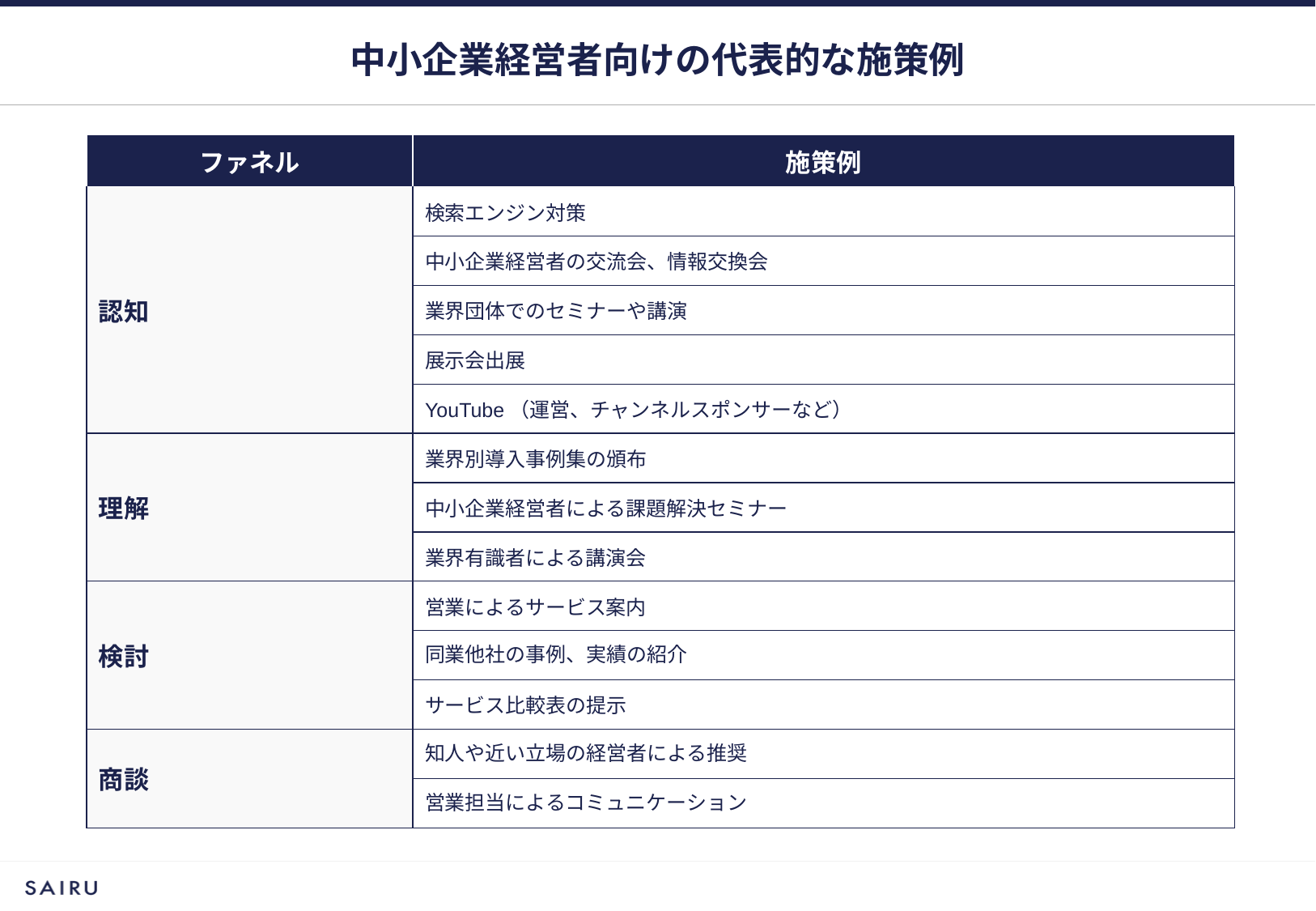

# 中小企業経営者向けの代表的な施策例
| ファネル | 施策例 |
| --- | --- |
| 認知 | 検索エンジン対策 |
|  | 中小企業経営者の交流会、情報交換会 |
|  | 業界団体でのセミナーや講演 |
|  | 展示会出展 |
|  | YouTube（運営、チャンネルスポンサーなど） |
| 理解 | 業界別導入事例集の頒布 |
|  | 中小企業経営者による課題解決セミナー |
|  | 業界有識者による講演会 |
| 検討 | 営業によるサービス案内 |
|  | 同業他社の事例、実績の紹介 |
|  | サービス比較表の提示 |
| 商談 | 知人や近い立場の経営者による推奨 |
|  | 営業担当によるコミュニケーション |